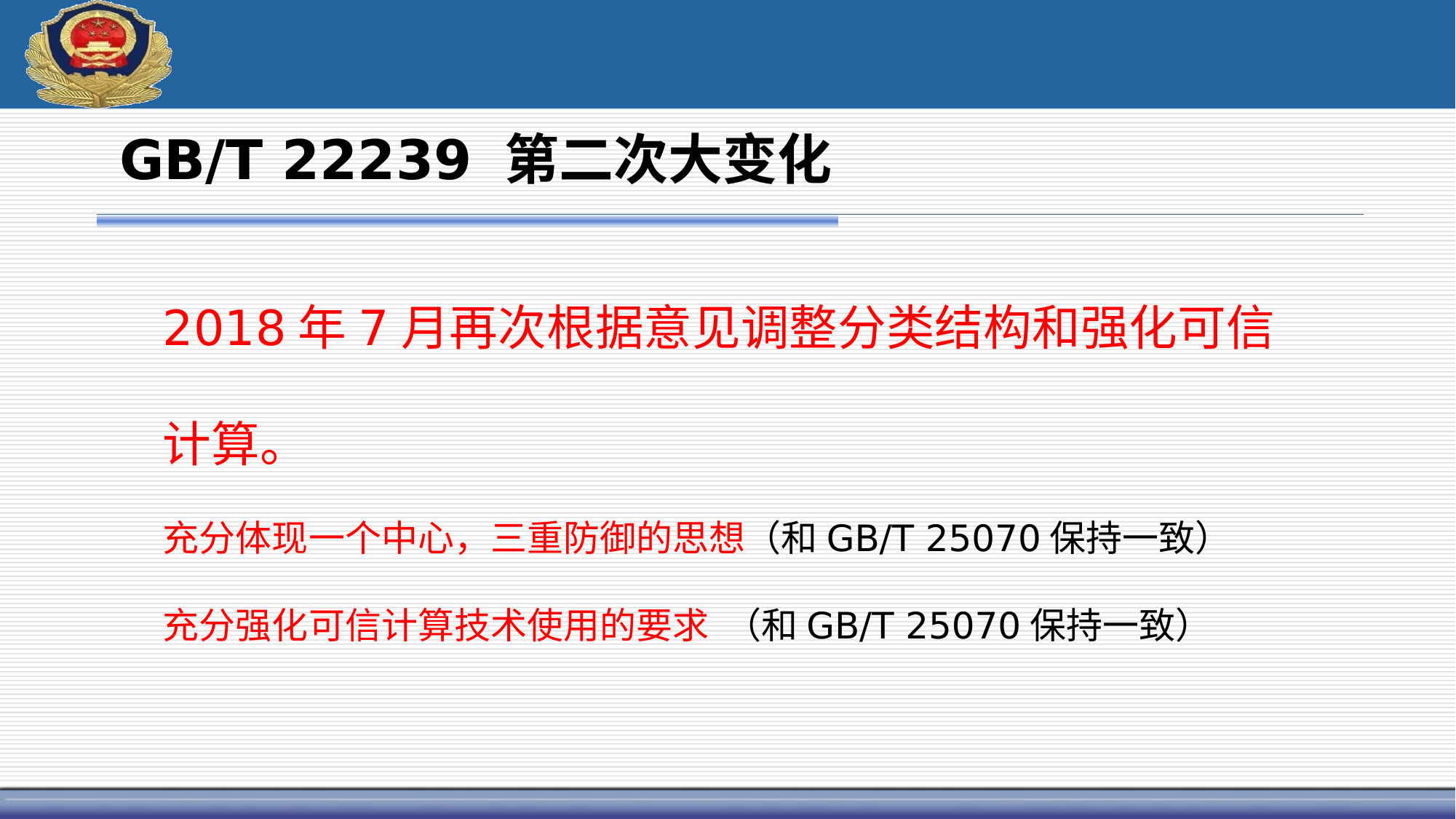

GB/T 22239 第二次大变化
2018年7月再次根据意见调整分类结构和强化可信计算。
充分体现一个中心，三重防御的思想（和GB/T 25070保持一致）
充分强化可信计算技术使用的要求  （和GB/T 25070保持一致）
14